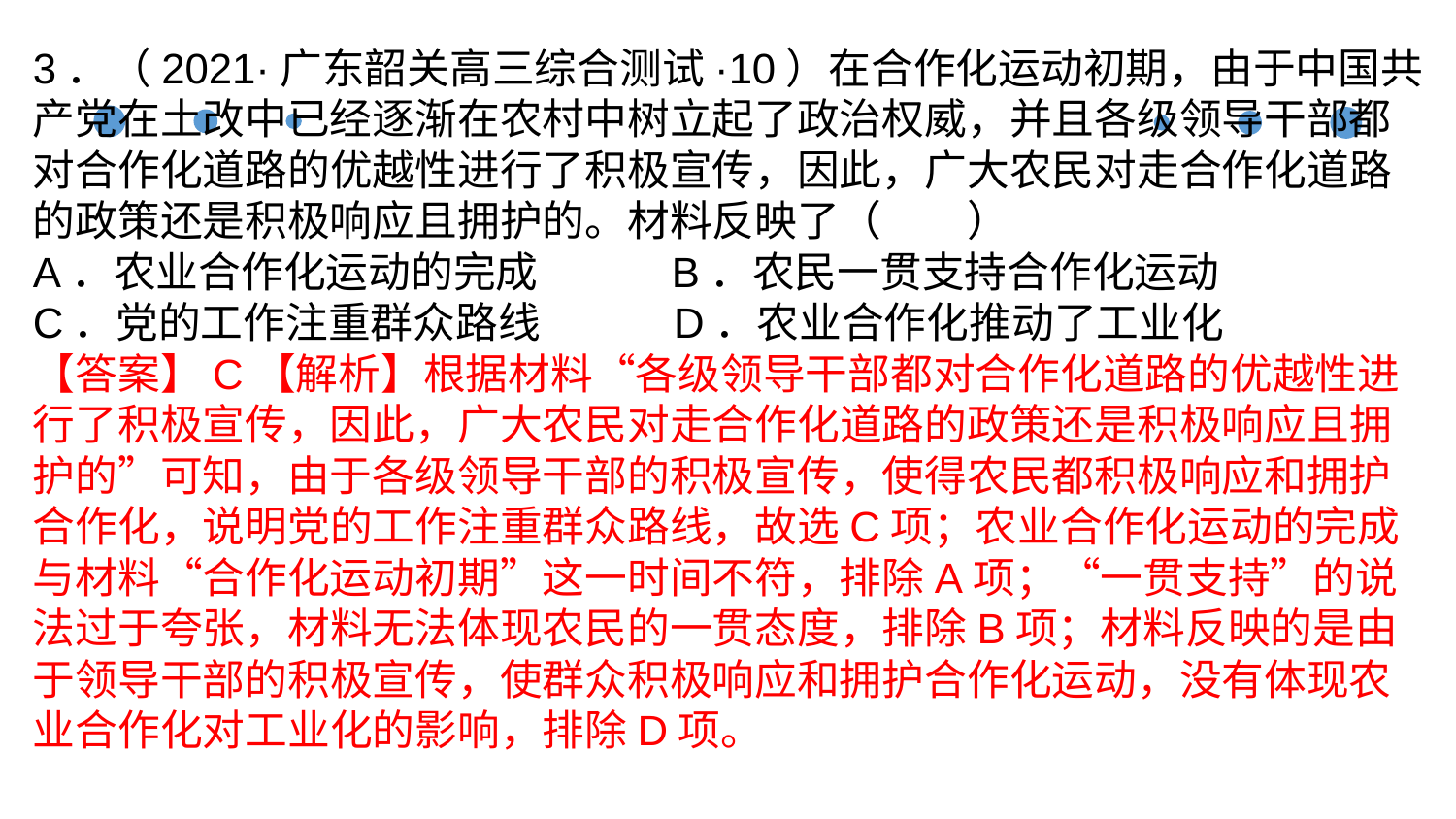

3．（2021·广东韶关高三综合测试·10）在合作化运动初期，由于中国共产党在土改中已经逐渐在农村中树立起了政治权威，并且各级领导干部都对合作化道路的优越性进行了积极宣传，因此，广大农民对走合作化道路的政策还是积极响应且拥护的。材料反映了（　　）
A．农业合作化运动的完成             B．农民一贯支持合作化运动
C．党的工作注重群众路线             D．农业合作化推动了工业化
【答案】C【解析】根据材料“各级领导干部都对合作化道路的优越性进行了积极宣传，因此，广大农民对走合作化道路的政策还是积极响应且拥护的”可知，由于各级领导干部的积极宣传，使得农民都积极响应和拥护合作化，说明党的工作注重群众路线，故选C项；农业合作化运动的完成与材料“合作化运动初期”这一时间不符，排除A项；“一贯支持”的说法过于夸张，材料无法体现农民的一贯态度，排除B项；材料反映的是由于领导干部的积极宣传，使群众积极响应和拥护合作化运动，没有体现农业合作化对工业化的影响，排除D项。